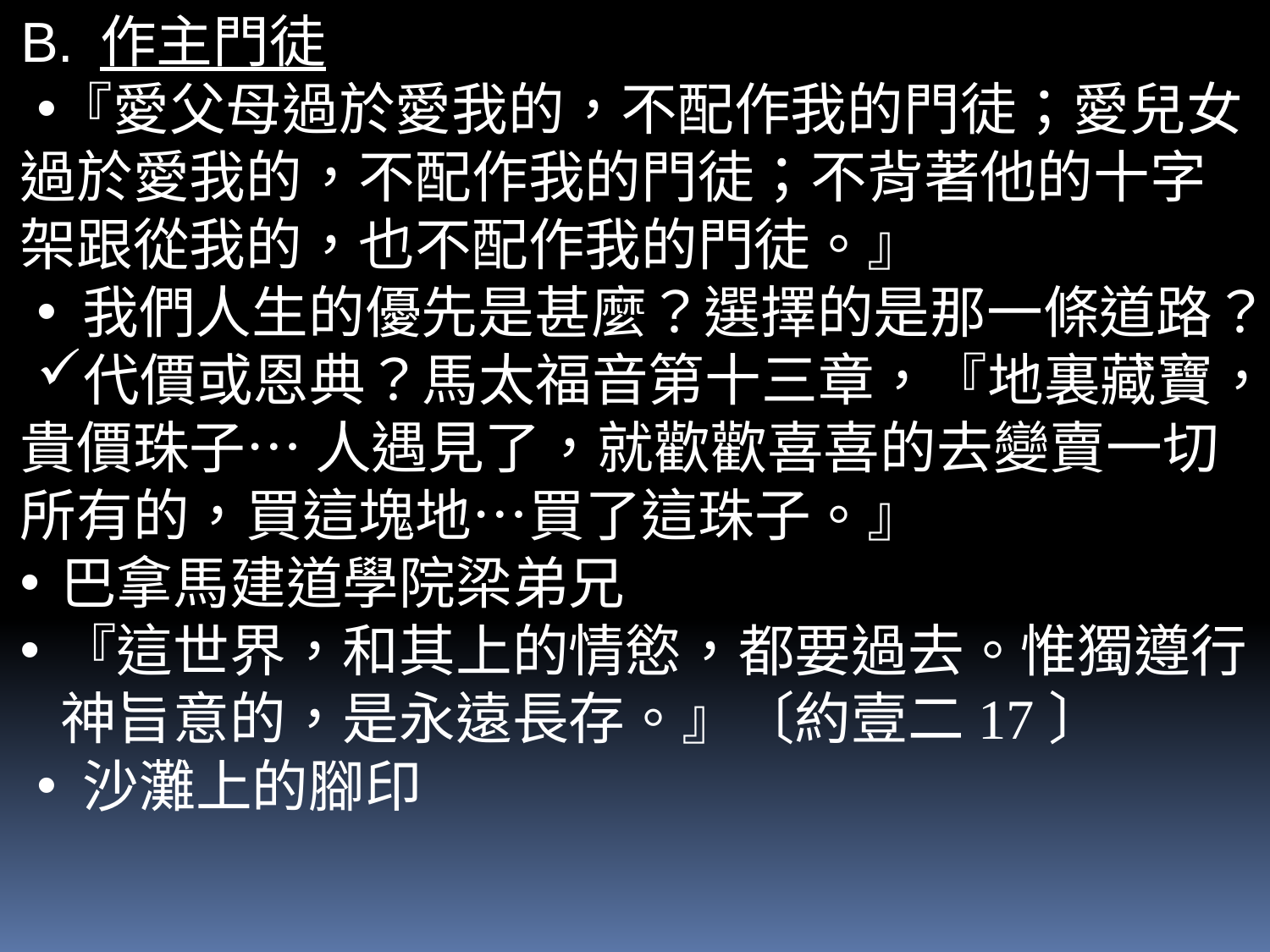

作主門徒
『愛父母過於愛我的，不配作我的門徒；愛兒女過於愛我的，不配作我的門徒；不背著他的十字架跟從我的，也不配作我的門徒。』
 我們人生的優先是甚麼？選擇的是那一條道路？
代價或恩典？馬太福音第十三章，『地裏藏寶，貴價珠子… 人遇見了，就歡歡喜喜的去變賣一切所有的，買這塊地…買了這珠子。』
巴拿馬建道學院梁弟兄
『這世界，和其上的情慾，都要過去。惟獨遵行神旨意的，是永遠長存。』〔約壹二17〕
 沙灘上的腳印